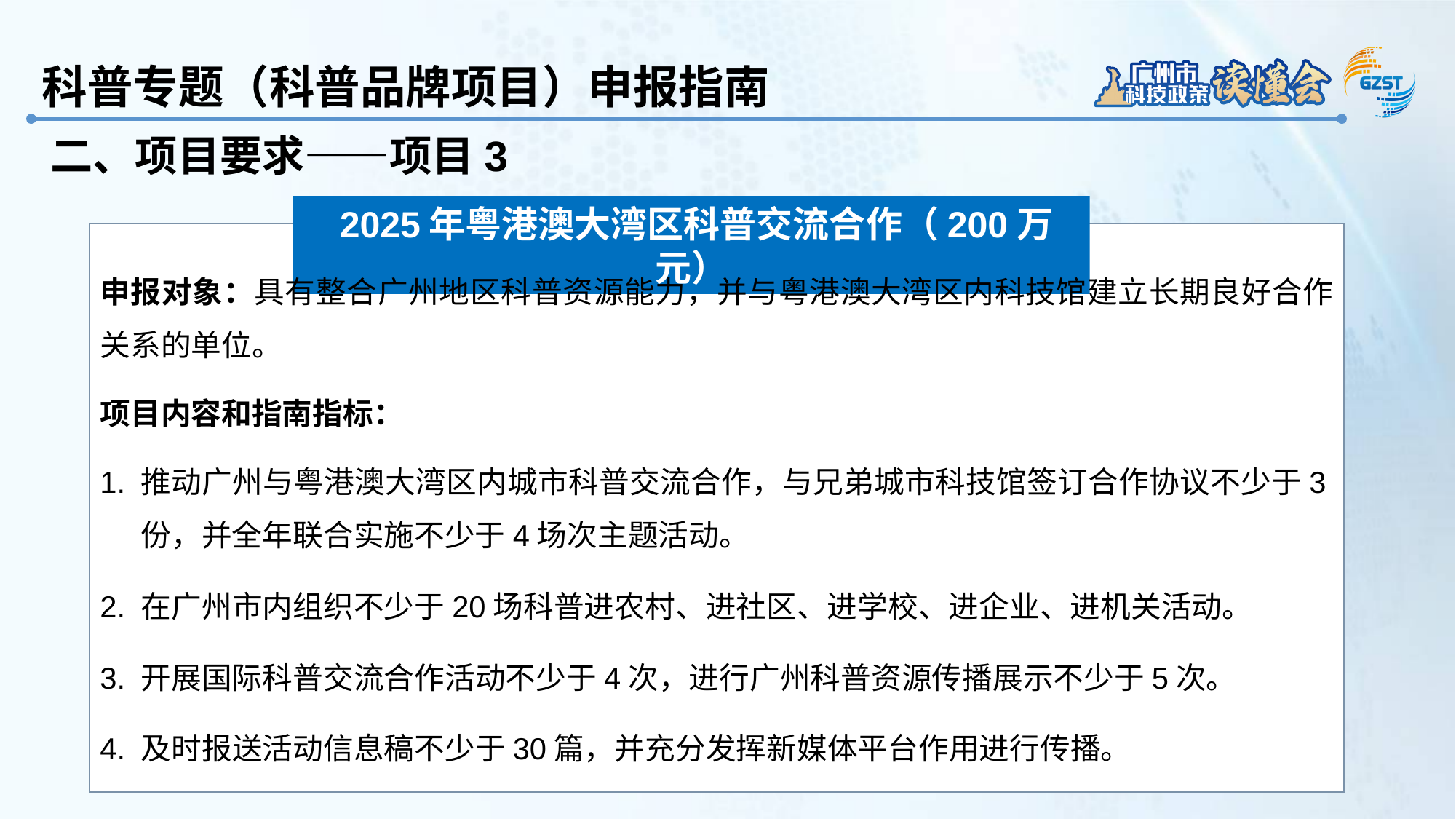

科普专题（科普品牌项目）申报指南
二、项目要求——项目3
 2025年粤港澳大湾区科普交流合作（200万元）

申报对象：具有整合广州地区科普资源能力，并与粤港澳大湾区内科技馆建立长期良好合作关系的单位。
项目内容和指南指标：
推动广州与粤港澳大湾区内城市科普交流合作，与兄弟城市科技馆签订合作协议不少于3份，并全年联合实施不少于4场次主题活动。
在广州市内组织不少于20场科普进农村、进社区、进学校、进企业、进机关活动。
开展国际科普交流合作活动不少于4次，进行广州科普资源传播展示不少于5次。
及时报送活动信息稿不少于30篇，并充分发挥新媒体平台作用进行传播。